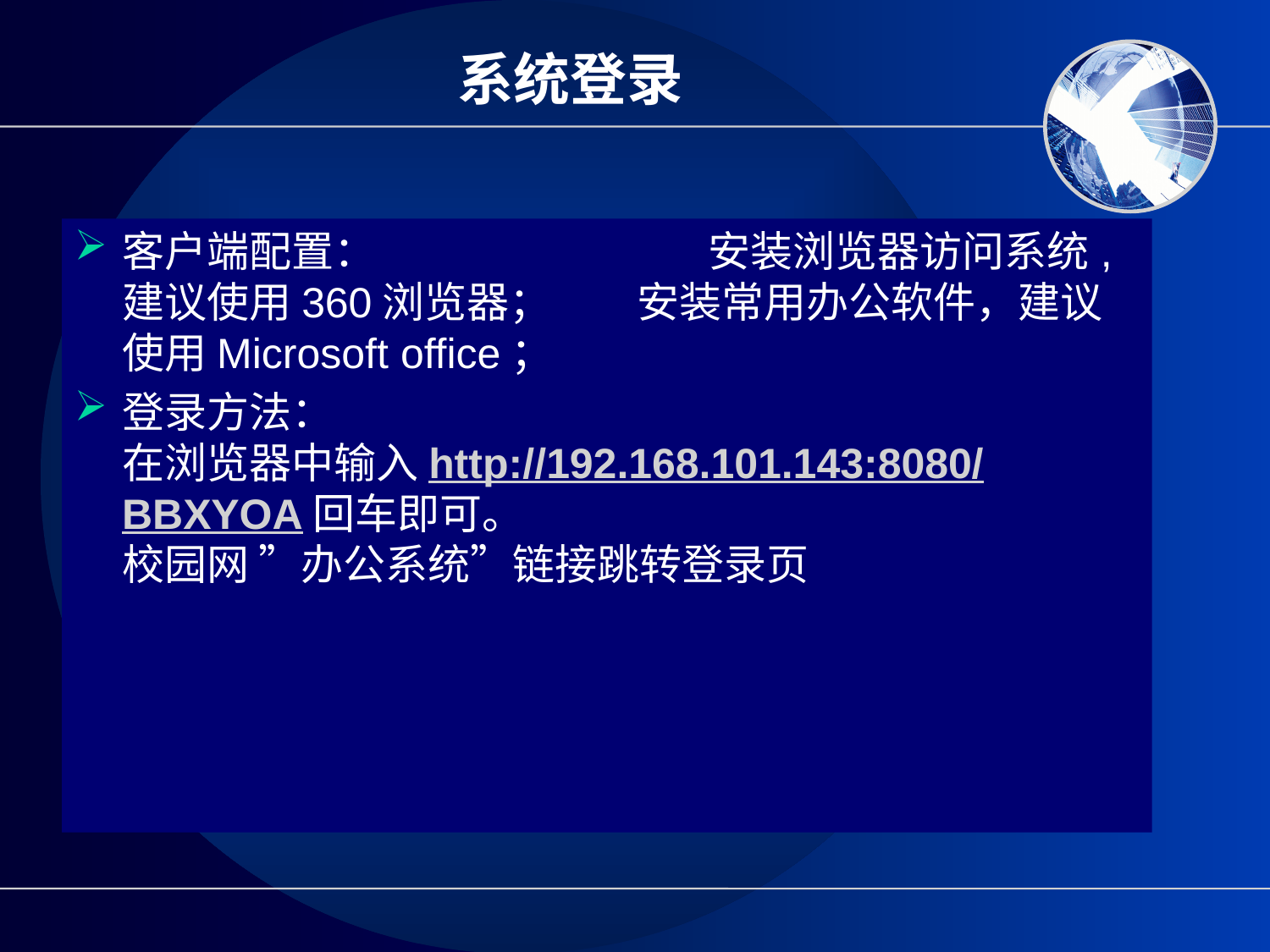

系统登录
客户端配置：                                   安装浏览器访问系统,建议使用360浏览器；         安装常用办公软件，建议使用Microsoft office；
登录方法：
在浏览器中输入http://192.168.101.143:8080/BBXYOA回车即可。
校园网 ”办公系统”链接跳转登录页